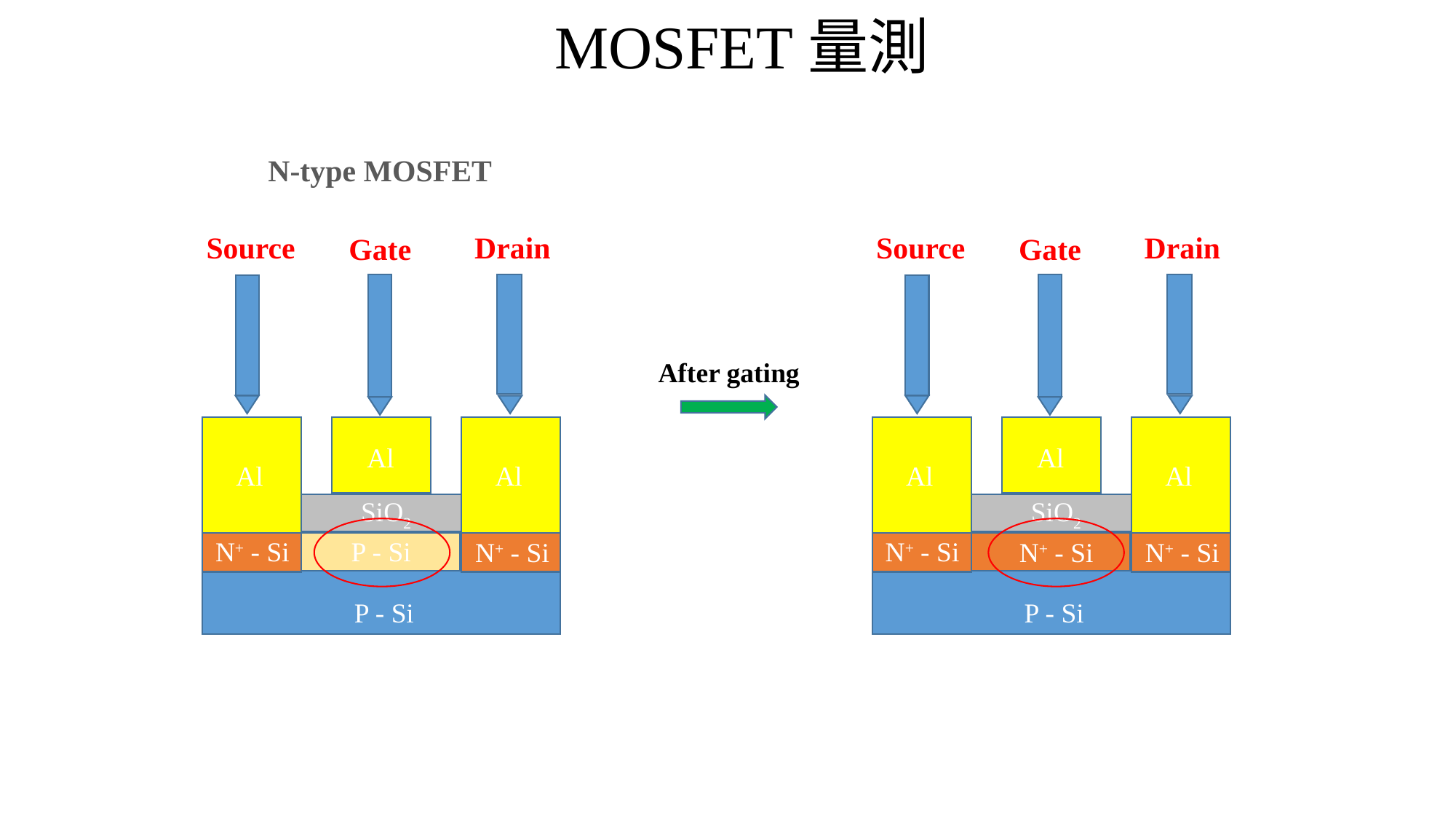

MOSFET量測
N-type MOSFET
Source
Drain
Source
Drain
Gate
Gate

After gating

Al
Al
Al
Al
Al
Al
SiO2
SiO2

P - Si
N+ - Si
N+ - Si
N+ - Si
N+ - Si
N+ - Si

P - Si
P - Si